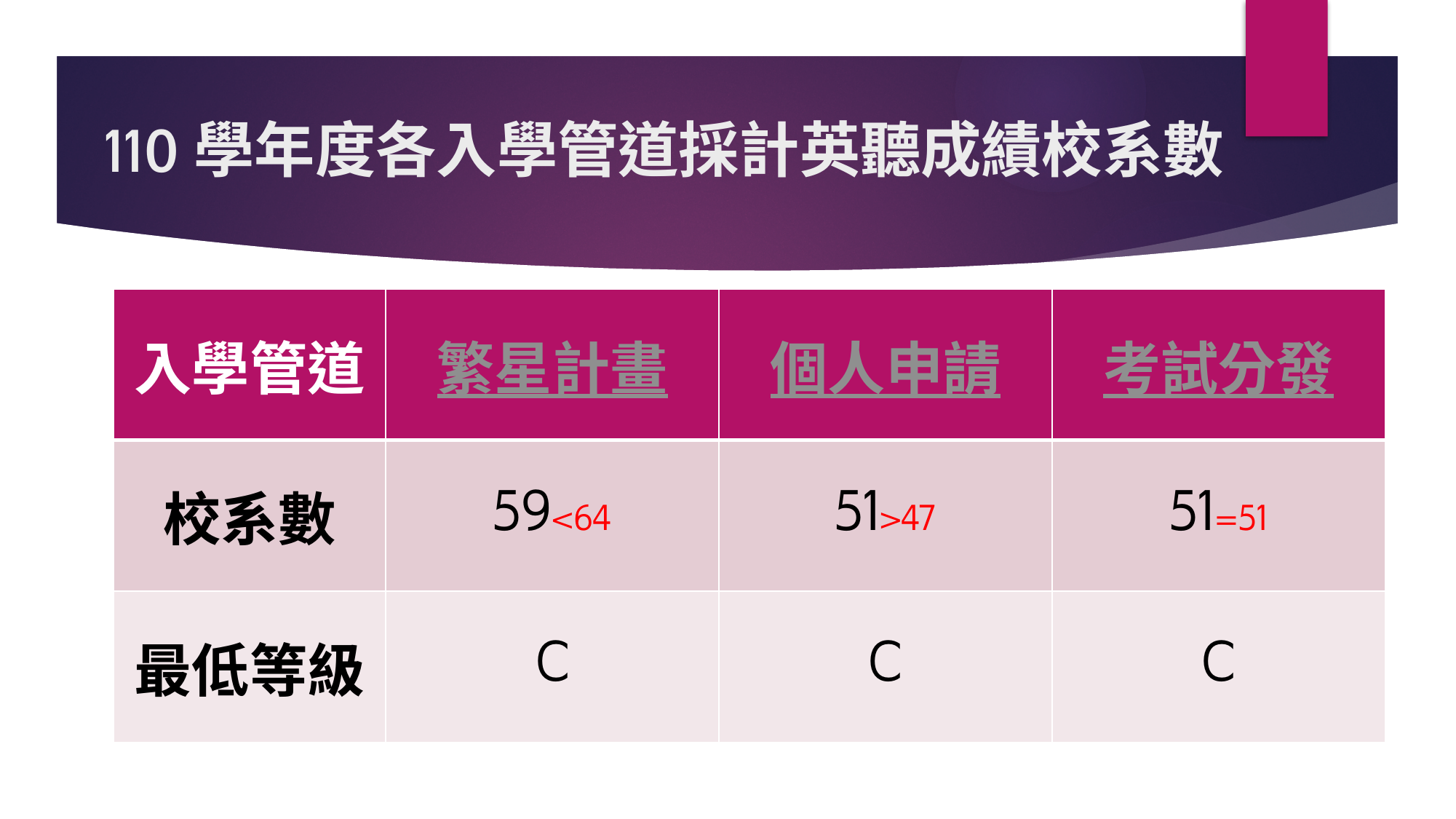

# 110學年度各入學管道採計英聽成績校系數
| 入學管道 | 繁星計畫 | 個人申請 | 考試分發 |
| --- | --- | --- | --- |
| 校系數 | 59<64 | 51>47 | 51=51 |
| 最低等級 | C | C | C |